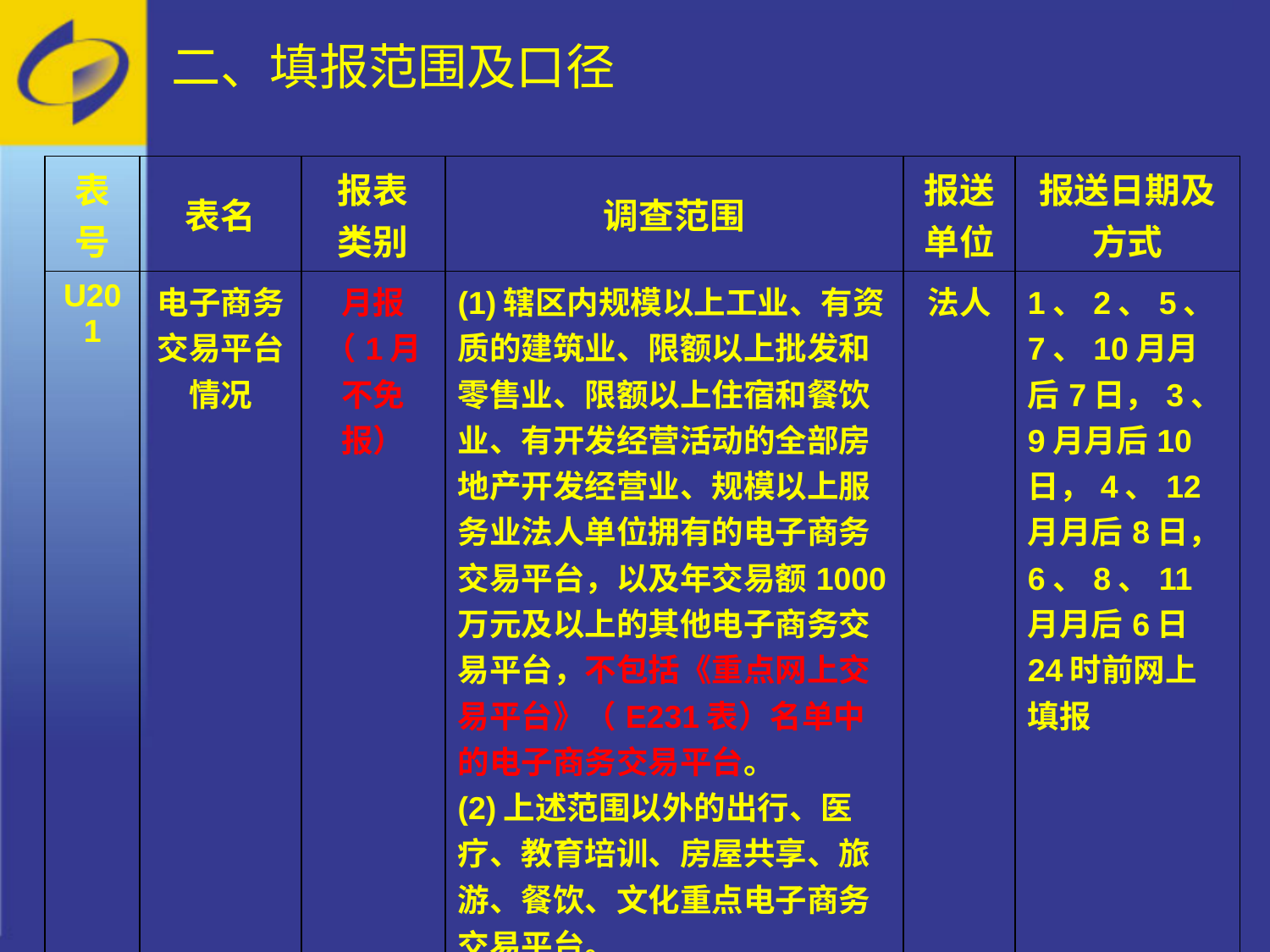

二、填报范围及口径
| 表号 | 表名 | 报表 类别 | 调查范围 | 报送 单位 | 报送日期及方式 |
| --- | --- | --- | --- | --- | --- |
| U201 | 电子商务交易平台情况 | 月报 （1月不免报） | (1)辖区内规模以上工业、有资质的建筑业、限额以上批发和零售业、限额以上住宿和餐饮业、有开发经营活动的全部房地产开发经营业、规模以上服务业法人单位拥有的电子商务交易平台，以及年交易额1000万元及以上的其他电子商务交易平台，不包括《重点网上交易平台》（E231表）名单中的电子商务交易平台。 (2)上述范围以外的出行、医疗、教育培训、房屋共享、旅游、餐饮、文化重点电子商务交易平台。 | 法人 | 1、2、5、7、10月月后7日，3、9月月后10日，4、12月月后8日，6、8、11月月后6日24时前网上填报 |